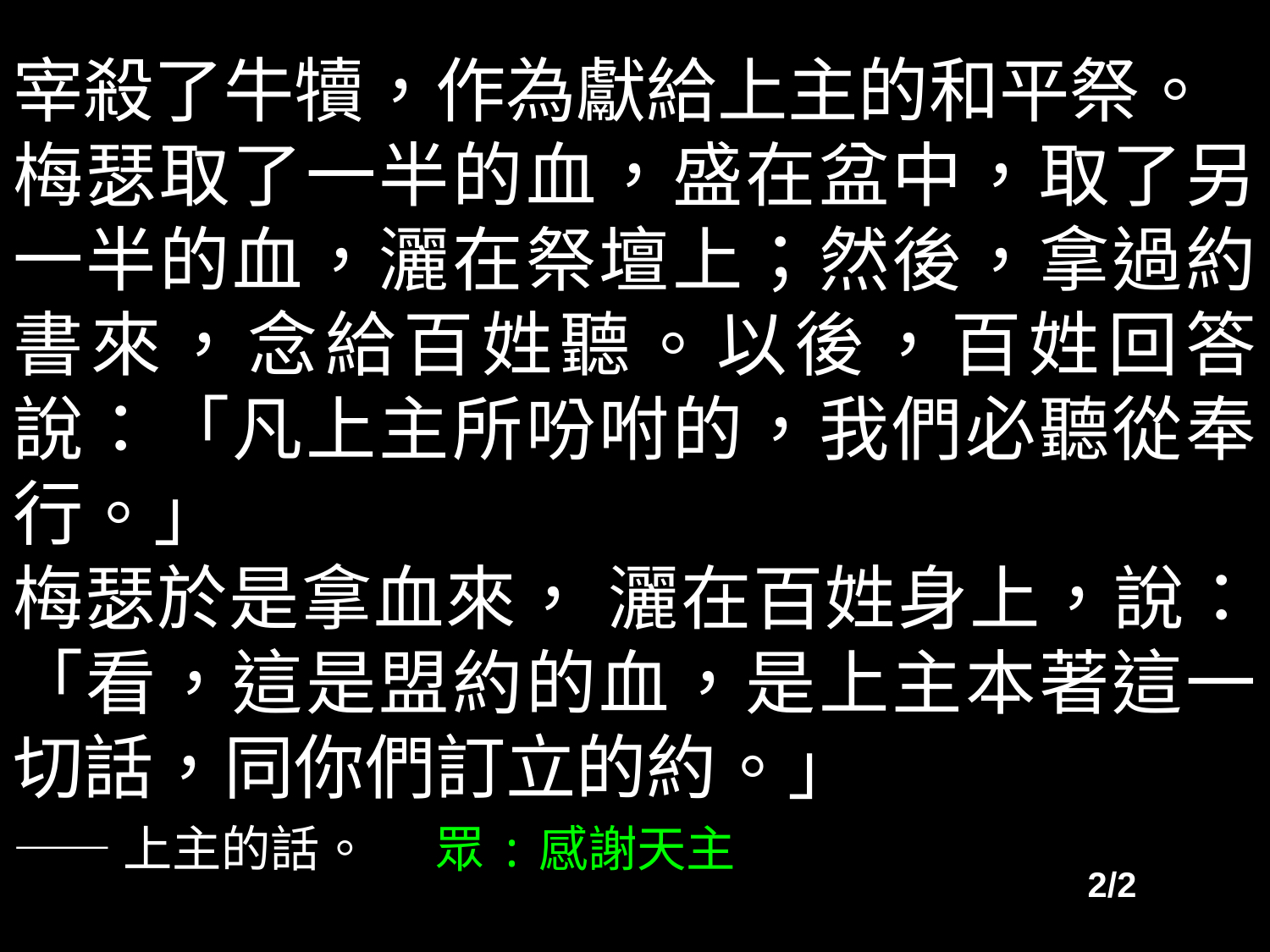

宰殺了牛犢，作為獻給上主的和平祭。
梅瑟取了一半的血，盛在盆中，取了另一半的血，灑在祭壇上；然後，拿過約書來，念給百姓聽。以後，百姓回答說：「凡上主所吩咐的，我們必聽從奉行。」
梅瑟於是拿血來， 灑在百姓身上，說：「看，這是盟約的血，是上主本著這一切話，同你們訂立的約。」
——上主的話。      眾:感謝天主

2/2